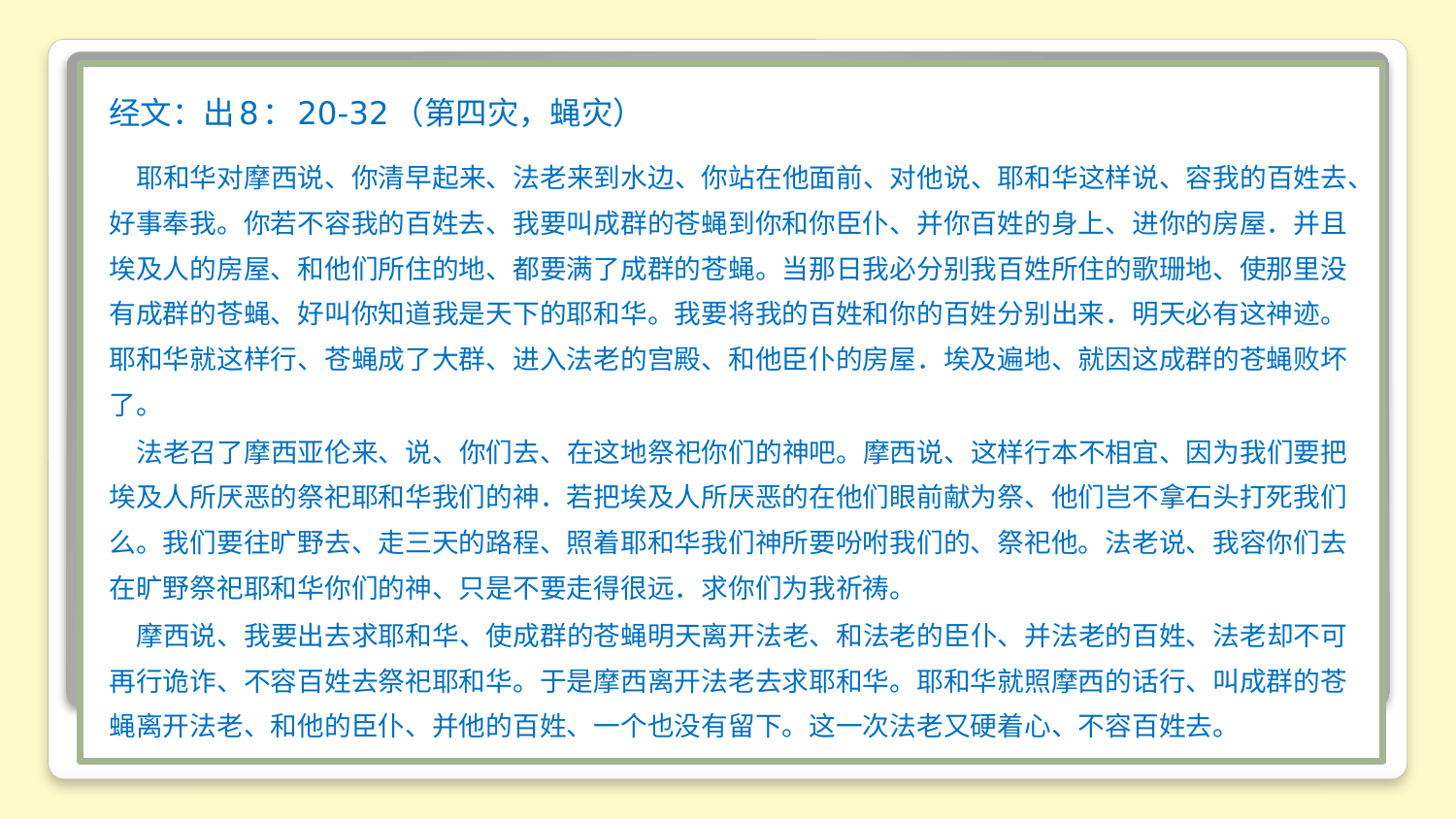

经文：出8：20-32（第四灾，蝇灾）

    耶和华对摩西说、你清早起来、法老来到水边、你站在他面前、对他说、耶和华这样说、容我的百姓去、好事奉我。你若不容我的百姓去、我要叫成群的苍蝇到你和你臣仆、并你百姓的身上、进你的房屋．并且埃及人的房屋、和他们所住的地、都要满了成群的苍蝇。当那日我必分别我百姓所住的歌珊地、使那里没有成群的苍蝇、好叫你知道我是天下的耶和华。我要将我的百姓和你的百姓分别出来．明天必有这神迹。耶和华就这样行、苍蝇成了大群、进入法老的宫殿、和他臣仆的房屋．埃及遍地、就因这成群的苍蝇败坏了。
    法老召了摩西亚伦来、说、你们去、在这地祭祀你们的神吧。摩西说、这样行本不相宜、因为我们要把埃及人所厌恶的祭祀耶和华我们的神．若把埃及人所厌恶的在他们眼前献为祭、他们岂不拿石头打死我们么。我们要往旷野去、走三天的路程、照着耶和华我们神所要吩咐我们的、祭祀他。法老说、我容你们去在旷野祭祀耶和华你们的神、只是不要走得很远．求你们为我祈祷。
    摩西说、我要出去求耶和华、使成群的苍蝇明天离开法老、和法老的臣仆、并法老的百姓、法老却不可再行诡诈、不容百姓去祭祀耶和华。于是摩西离开法老去求耶和华。耶和华就照摩西的话行、叫成群的苍蝇离开法老、和他的臣仆、并他的百姓、一个也没有留下。这一次法老又硬着心、不容百姓去。